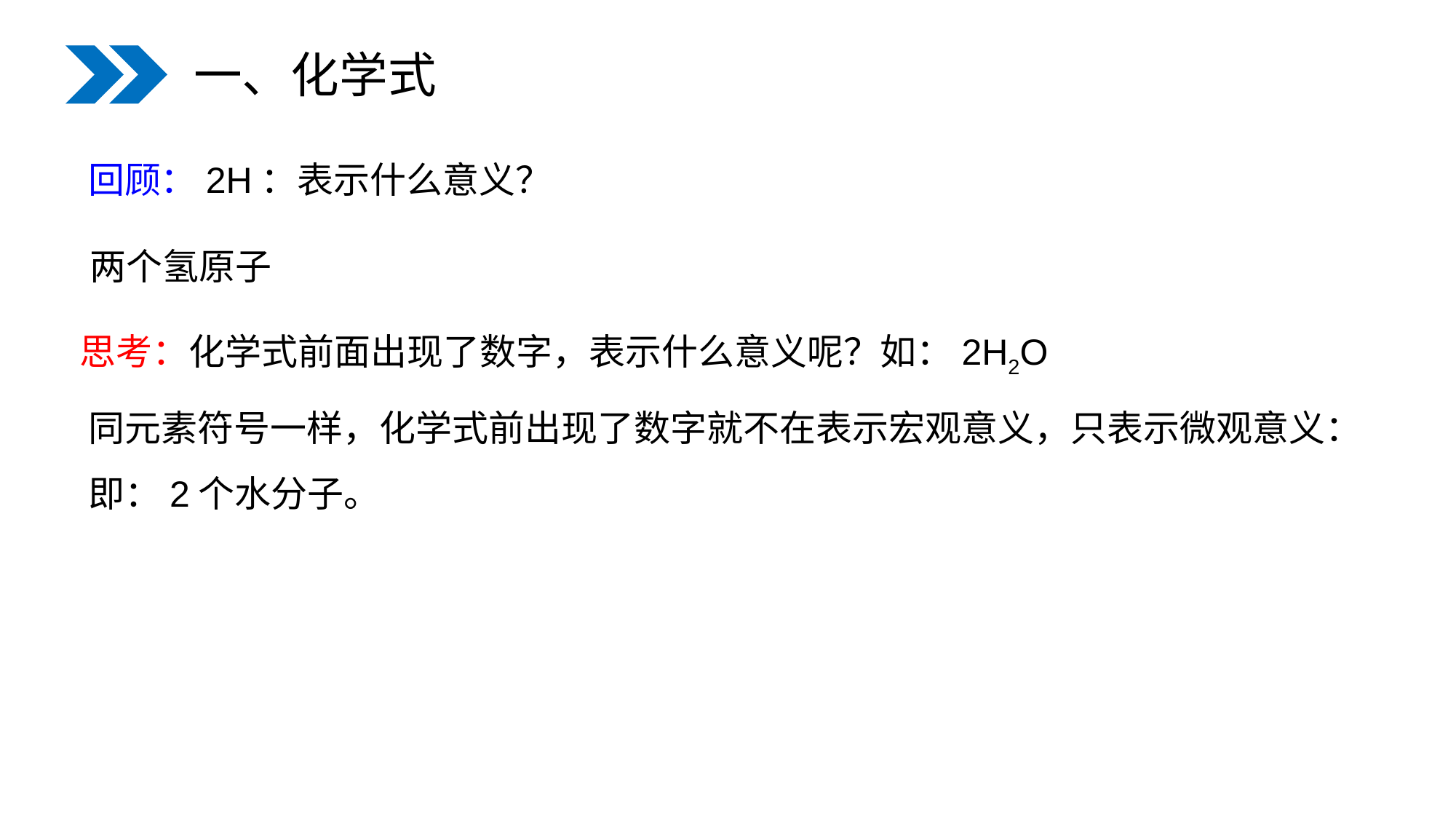

一、化学式
回顾：2H：表示什么意义？
两个氢原子
      思考：化学式前面出现了数字，表示什么意义呢？如：2H2O
同元素符号一样，化学式前出现了数字就不在表示宏观意义，只表示微观意义：即：2个水分子。